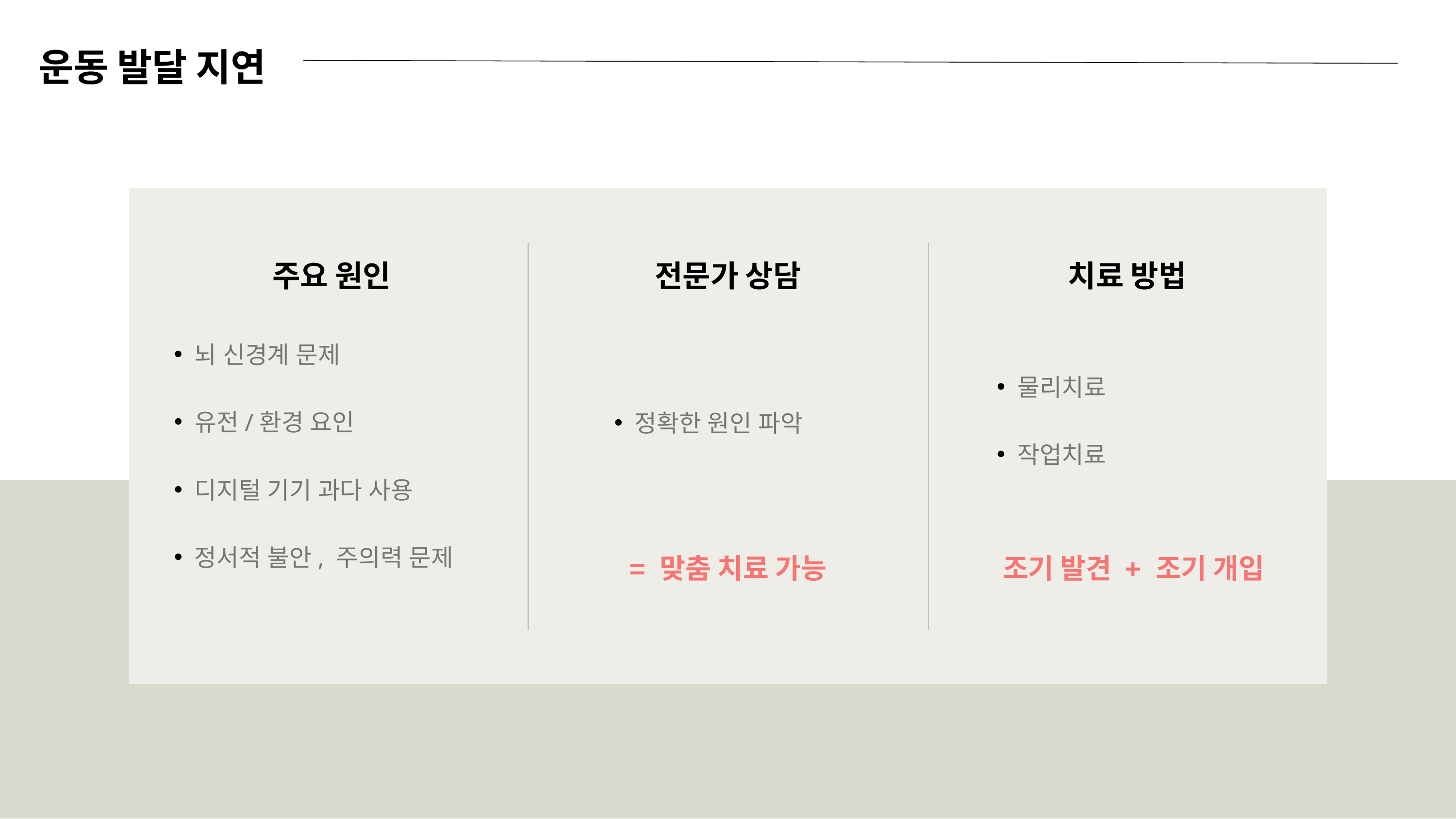

운동 발달 지연

주요 원인
전문가 상담
치료 방법
뇌 신경계 문제

유전/환경 요인

디지털 기기 과다 사용

정서적 불안, 주의력 문제
물리치료

작업치료

정확한 원인 파악

= 맞춤 치료 가능
조기 발견 + 조기 개입